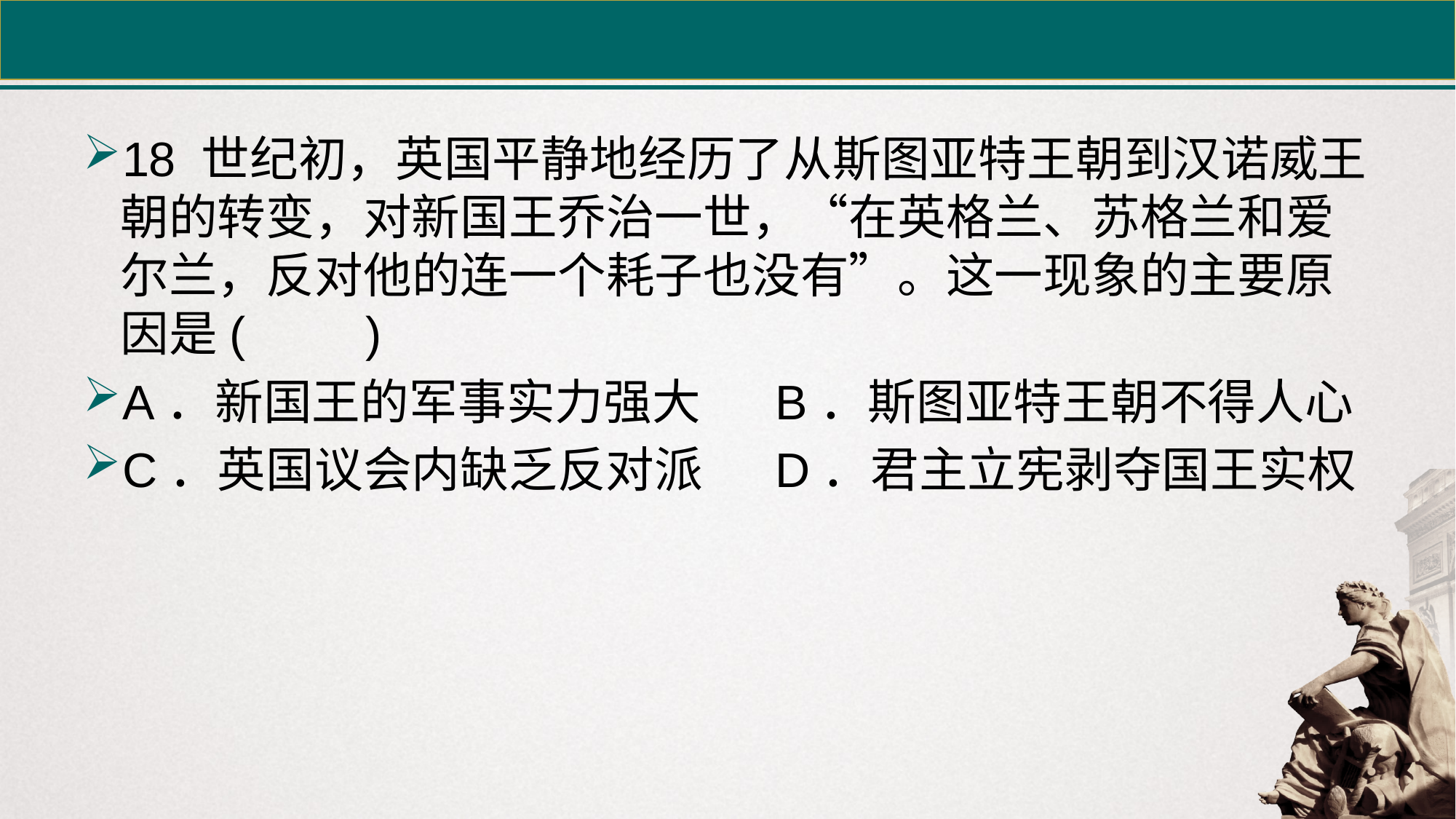

#
18 世纪初，英国平静地经历了从斯图亚特王朝到汉诺威王朝的转变，对新国王乔治一世，“在英格兰、苏格兰和爱尔兰，反对他的连一个耗子也没有”。这一现象的主要原因是(　　)
A．新国王的军事实力强大	B．斯图亚特王朝不得人心
C．英国议会内缺乏反对派	D．君主立宪剥夺国王实权